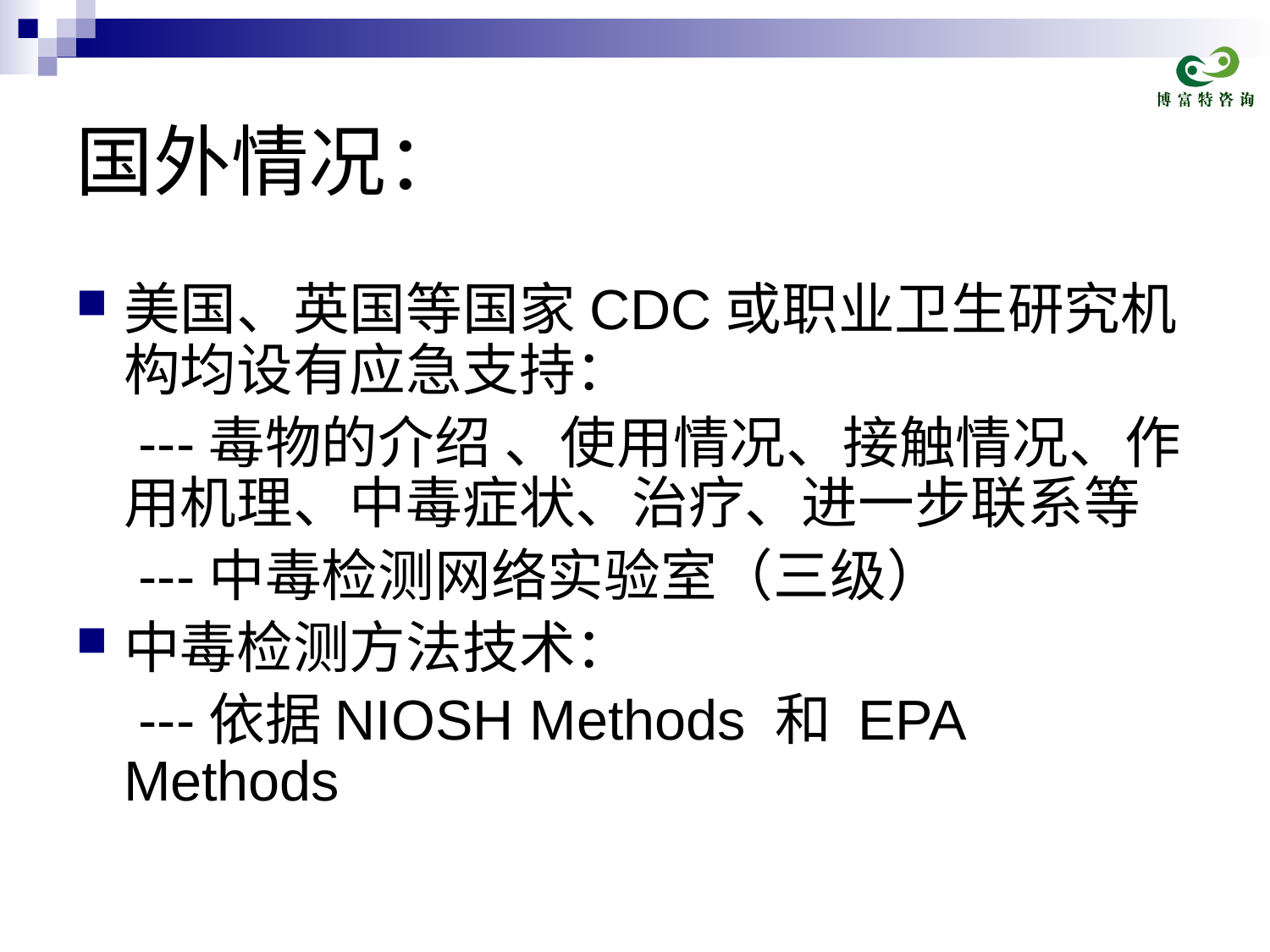

# 国外情况：
美国、英国等国家CDC或职业卫生研究机构均设有应急支持：
    ---毒物的介绍 、使用情况、接触情况、作用机理、中毒症状、治疗、进一步联系等
    ---中毒检测网络实验室（三级）
中毒检测方法技术：
    ---依据NIOSH Methods 和 EPA Methods